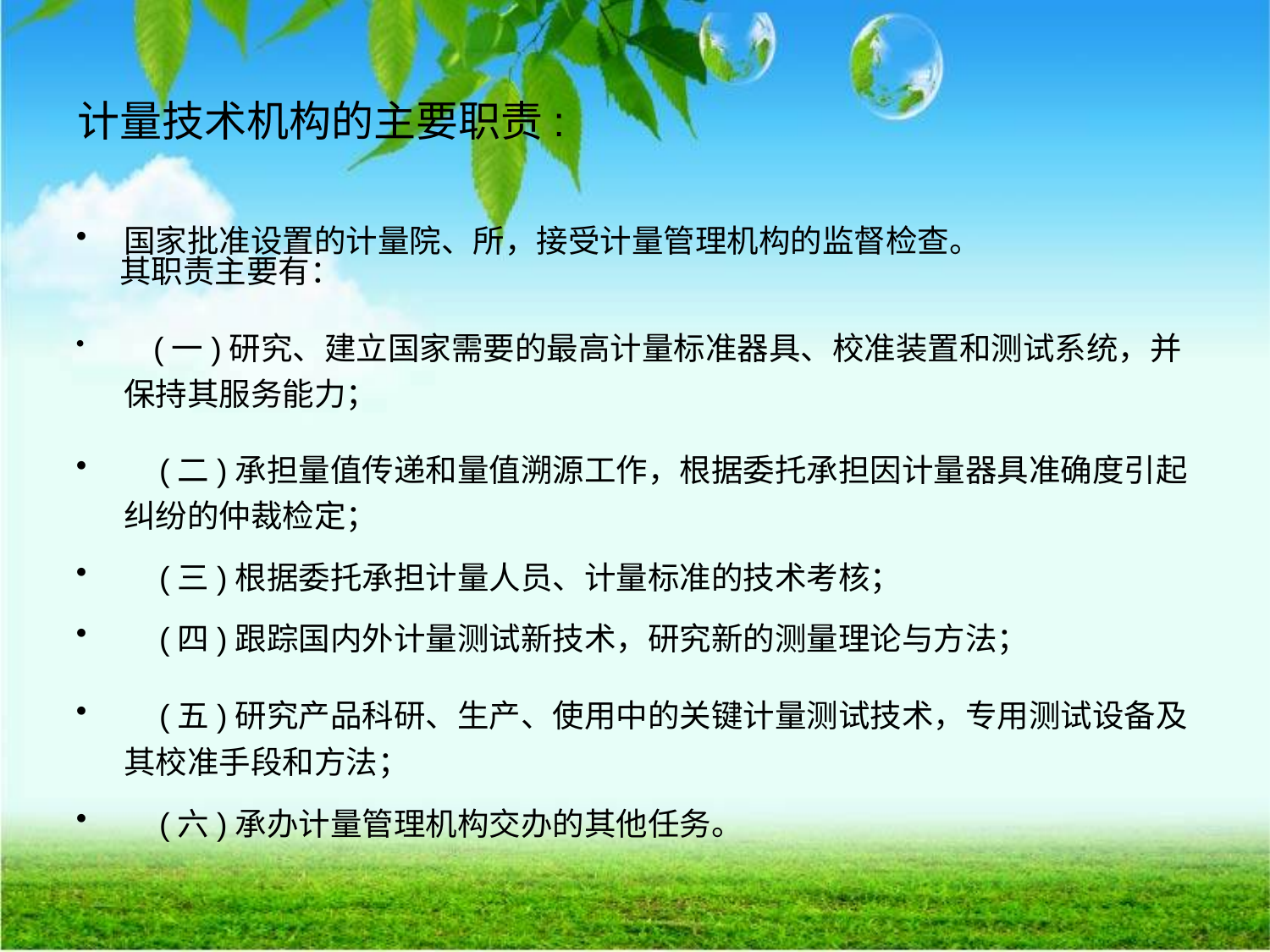

# 计量技术机构的主要职责:
国家批准设置的计量院、所，接受计量管理机构的监督检查。
     其职责主要有：

    (一)研究、建立国家需要的最高计量标准器具、校准装置和测试系统，并保持其服务能力；

    (二)承担量值传递和量值溯源工作，根据委托承担因计量器具准确度引起纠纷的仲裁检定；

    (三)根据委托承担计量人员、计量标准的技术考核；

    (四)跟踪国内外计量测试新技术，研究新的测量理论与方法；

    (五)研究产品科研、生产、使用中的关键计量测试技术，专用测试设备及其校准手段和方法；

    (六)承办计量管理机构交办的其他任务。